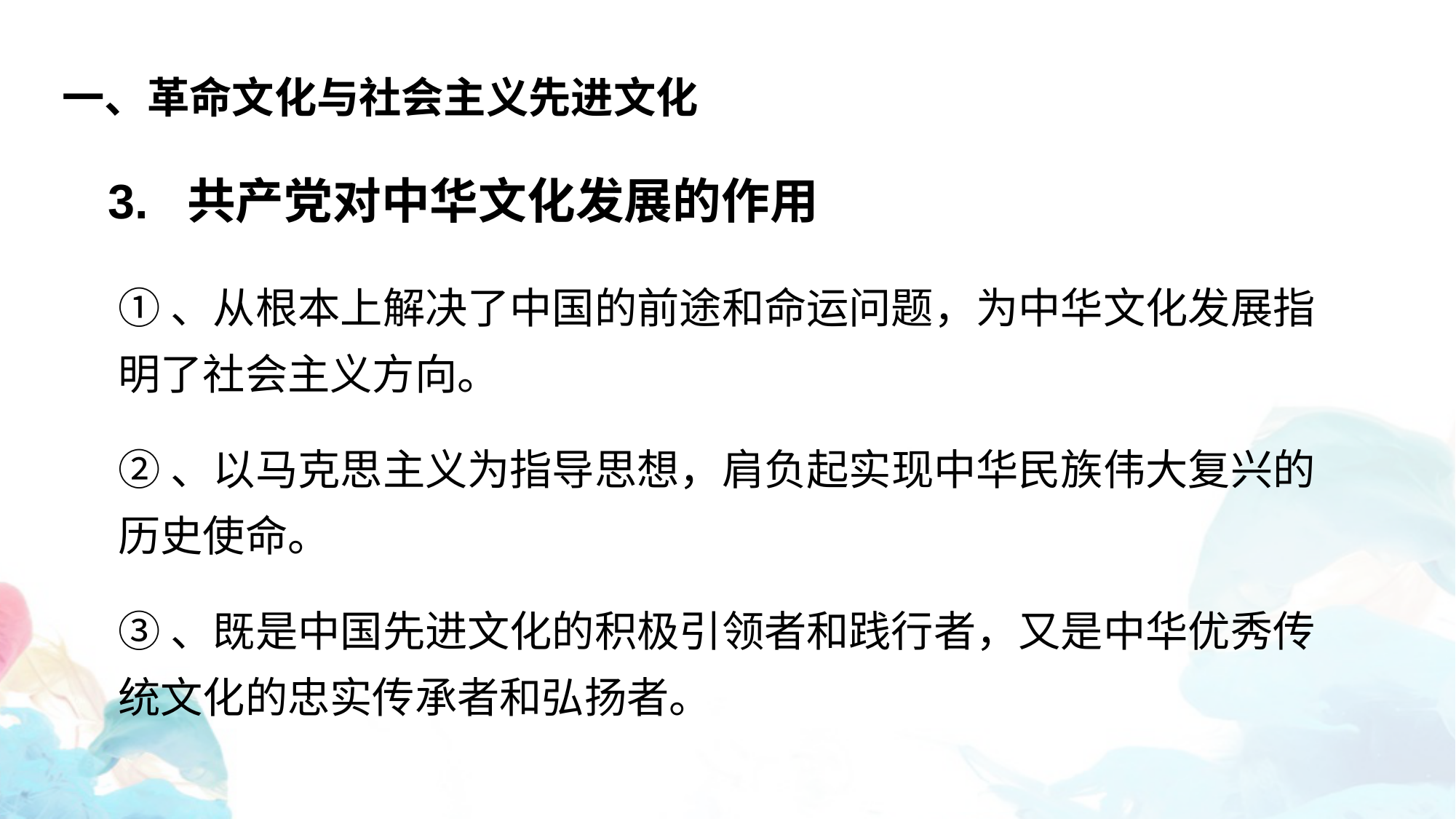

一、革命文化与社会主义先进文化
3.  共产党对中华文化发展的作用
①、从根本上解决了中国的前途和命运问题，为中华文化发展指明了社会主义方向。
②、以马克思主义为指导思想，肩负起实现中华民族伟大复兴的历史使命。
③、既是中国先进文化的积极引领者和践行者，又是中华优秀传统文化的忠实传承者和弘扬者。